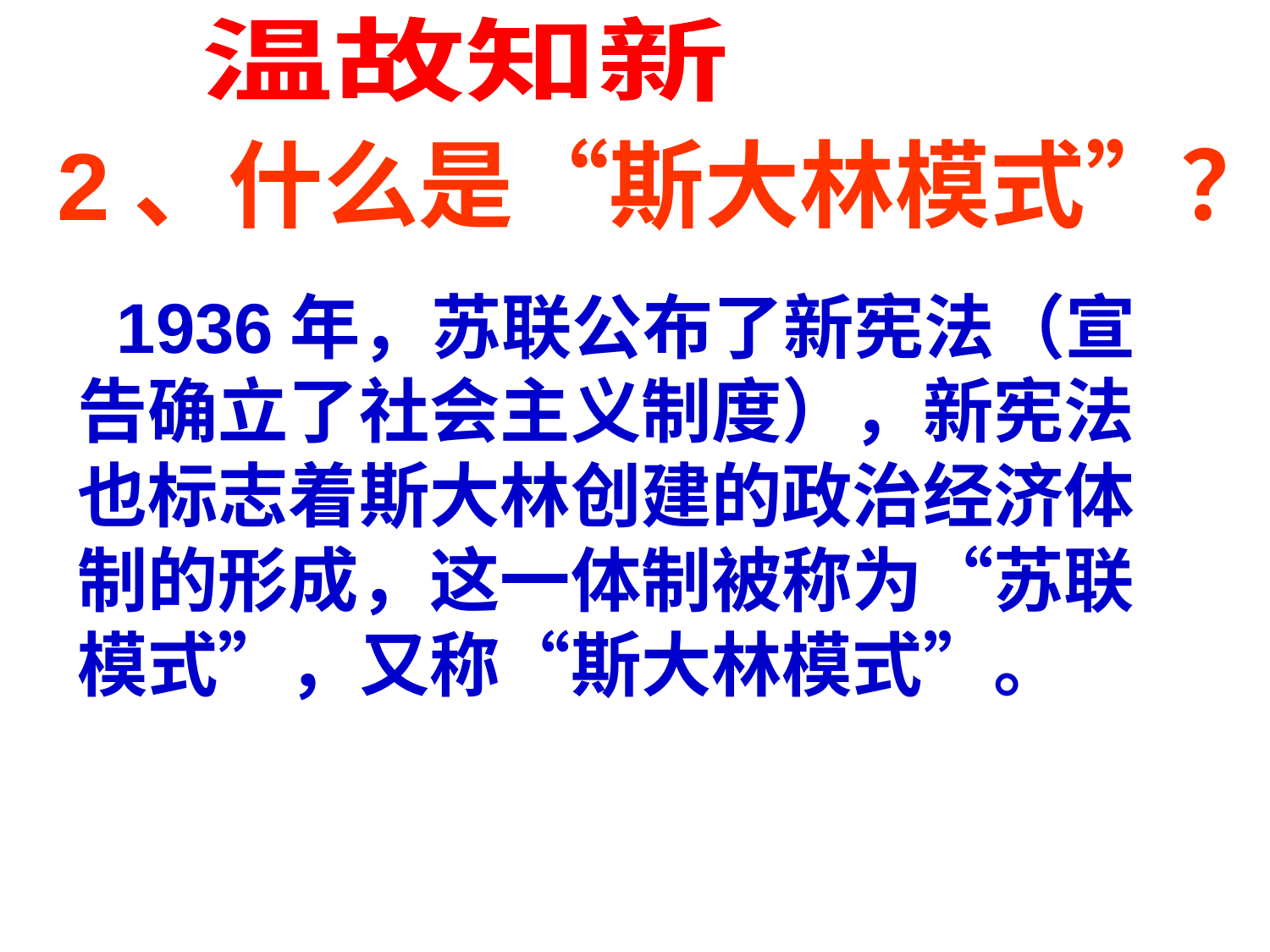

温故知新
2、什么是“斯大林模式”？
  1936年，苏联公布了新宪法（宣告确立了社会主义制度），新宪法也标志着斯大林创建的政治经济体制的形成，这一体制被称为“苏联模式”，又称“斯大林模式”。